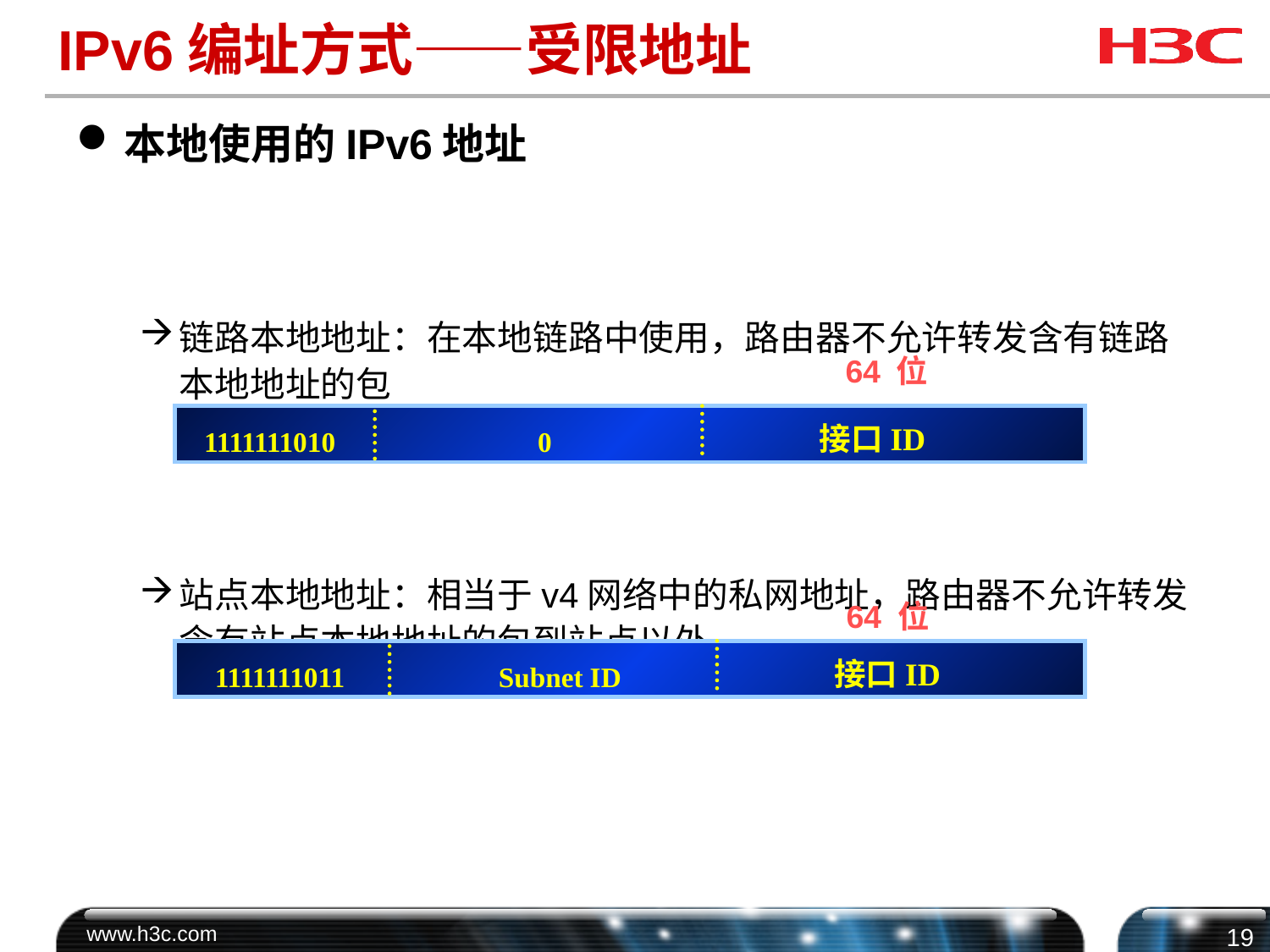

# IPv6编址方式——受限地址
本地使用的IPv6地址

链路本地地址：在本地链路中使用，路由器不允许转发含有链路本地地址的包

站点本地地址：相当于v4网络中的私网地址，路由器不允许转发含有站点本地地址的包到站点以外
64 位
64 位

接口ID

0
1111111010
64 位

接口ID

1111111011
Subnet ID